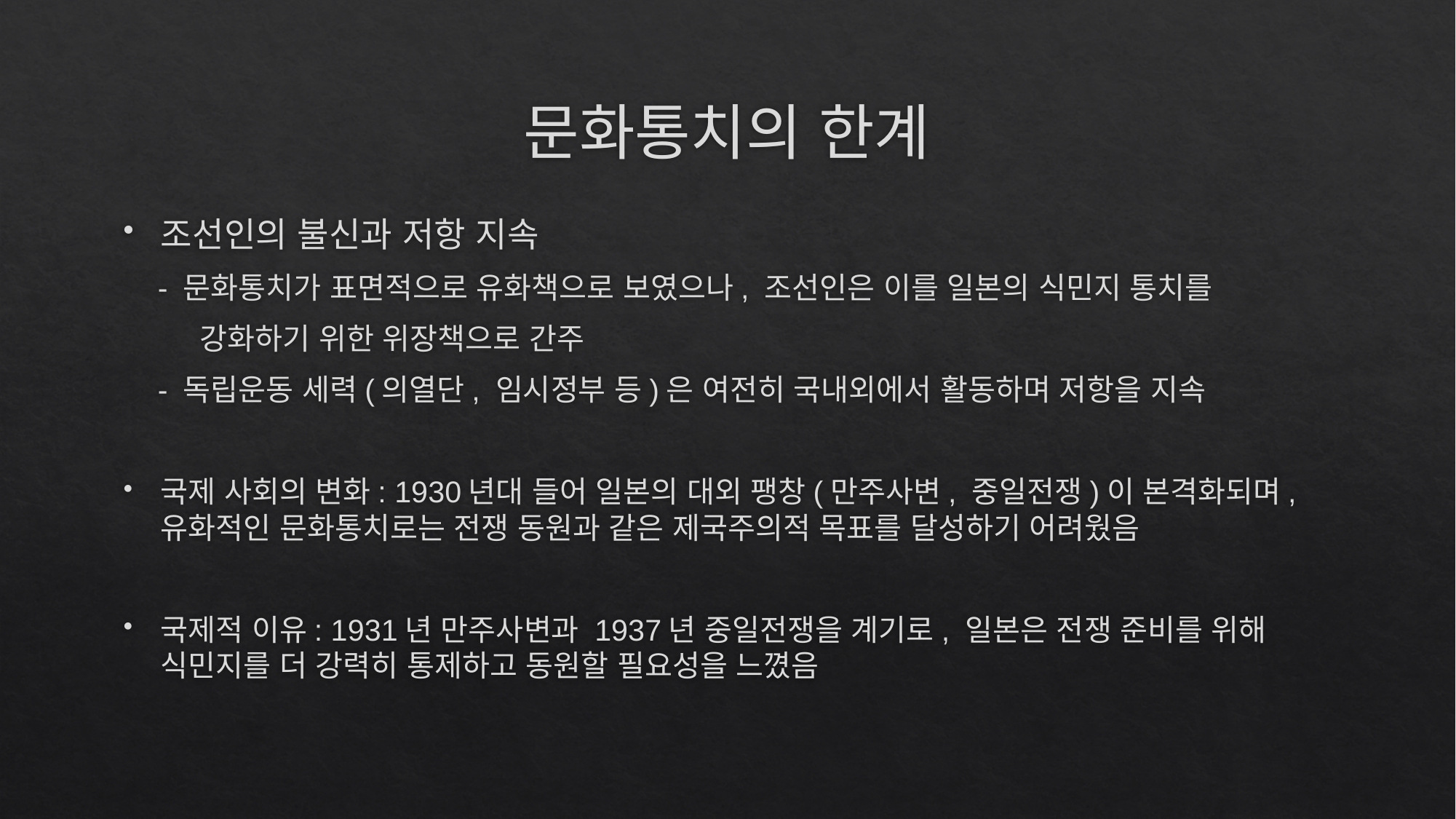

# 문화통치의 한계
조선인의 불신과 저항 지속
    - 문화통치가 표면적으로 유화책으로 보였으나, 조선인은 이를 일본의 식민지 통치를
   강화하기 위한 위장책으로 간주
    - 독립운동 세력(의열단, 임시정부 등)은 여전히 국내외에서 활동하며 저항을 지속

국제 사회의 변화: 1930년대 들어 일본의 대외 팽창(만주사변, 중일전쟁)이 본격화되며, 유화적인 문화통치로는 전쟁 동원과 같은 제국주의적 목표를 달성하기 어려웠음

국제적 이유: 1931년 만주사변과 1937년 중일전쟁을 계기로, 일본은 전쟁 준비를 위해 식민지를 더 강력히 통제하고 동원할 필요성을 느꼈음